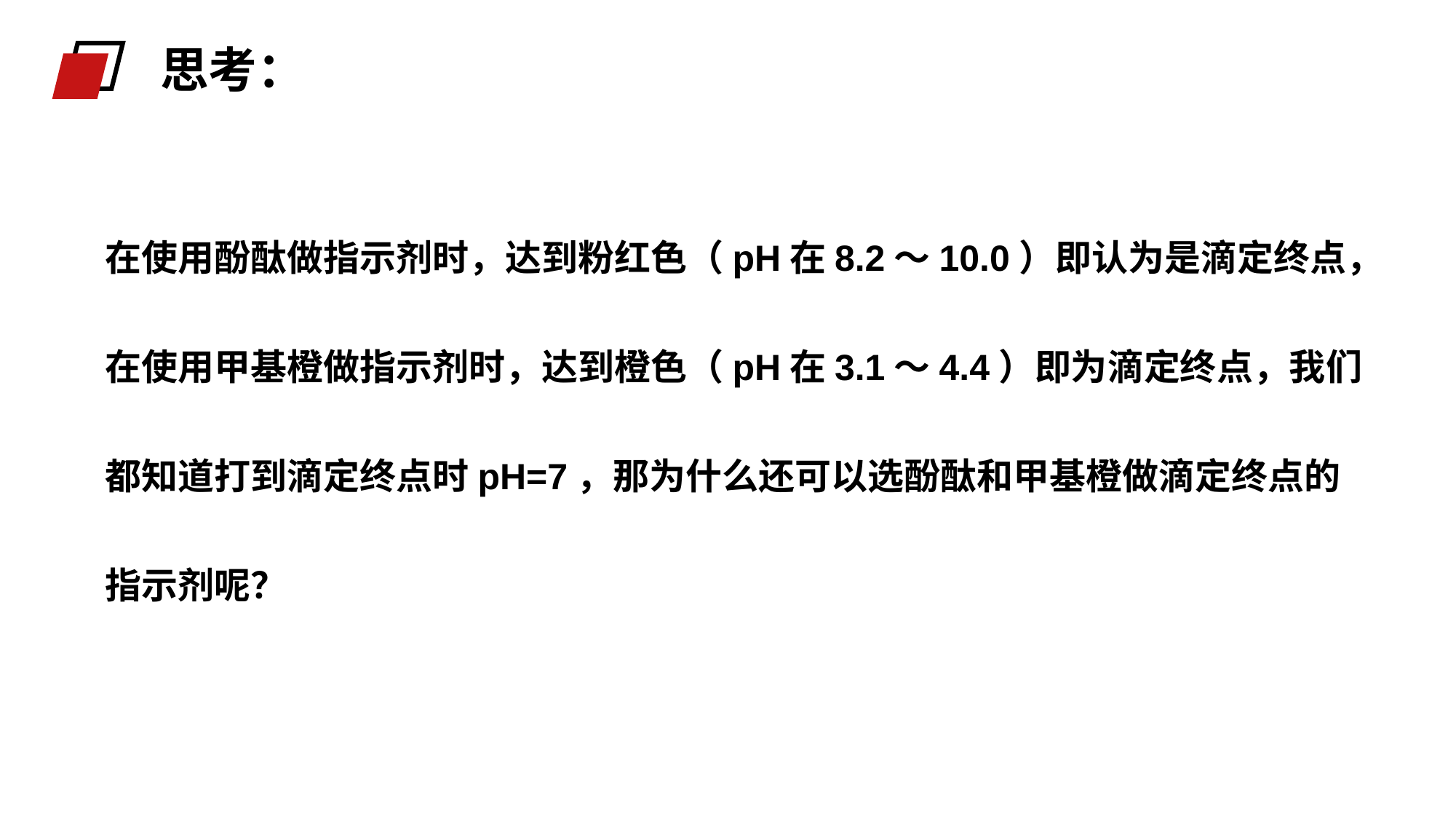

思考：
在使用酚酞做指示剂时，达到粉红色（pH在8.2～10.0）即认为是滴定终点，在使用甲基橙做指示剂时，达到橙色（pH在3.1～4.4）即为滴定终点，我们都知道打到滴定终点时pH=7，那为什么还可以选酚酞和甲基橙做滴定终点的指示剂呢？